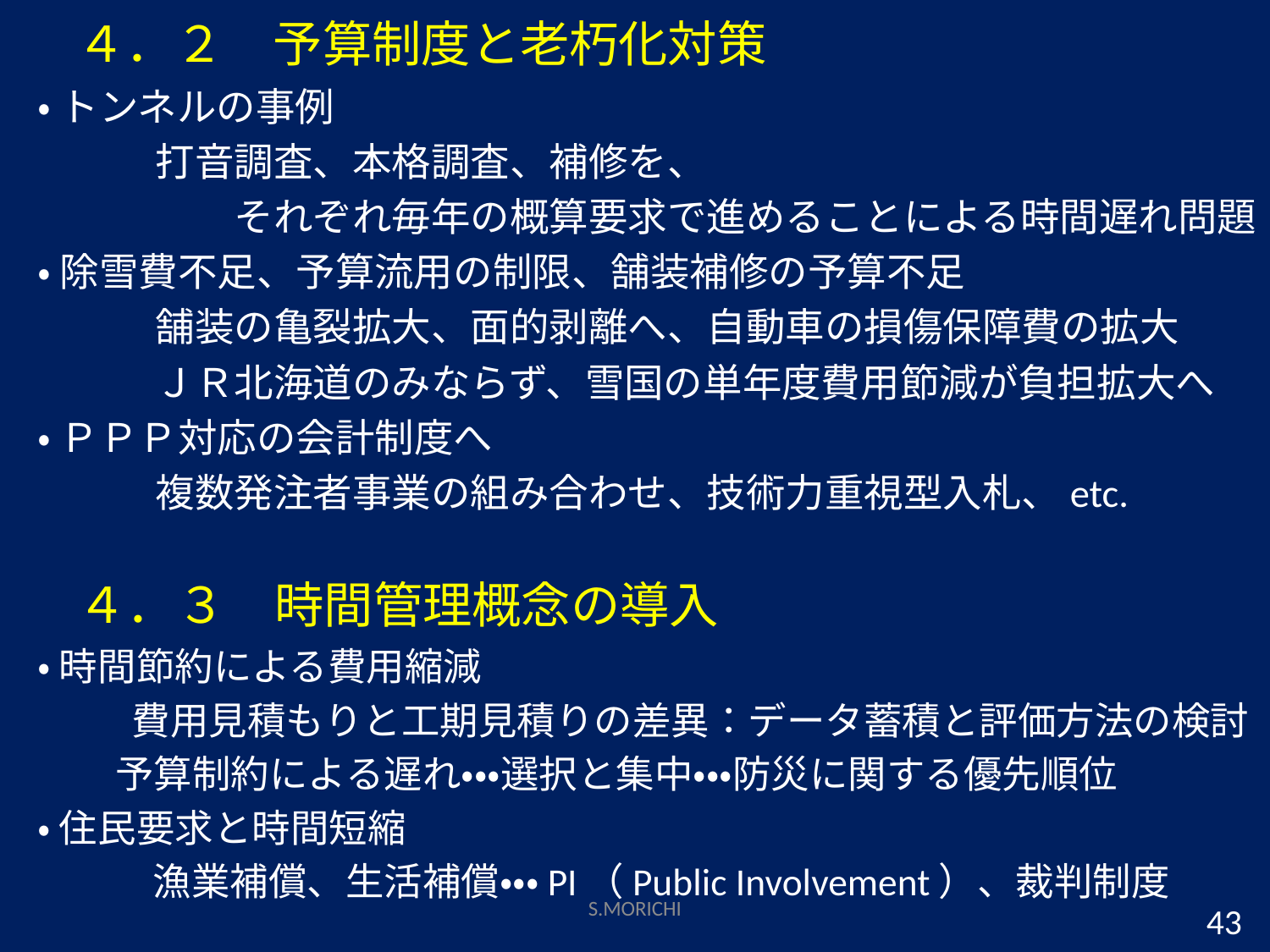

# ４．２　予算制度と老朽化対策
・ トンネルの事例
　　　打音調査、本格調査、補修を、
　　　　　それぞれ毎年の概算要求で進めることによる時間遅れ問題
・ 除雪費不足、予算流用の制限、舗装補修の予算不足
　　　舗装の亀裂拡大、面的剥離へ、自動車の損傷保障費の拡大
　　　ＪＲ北海道のみならず、雪国の単年度費用節減が負担拡大へ
・ ＰＰＰ対応の会計制度へ
　　　複数発注者事業の組み合わせ、技術力重視型入札、etc.

４．３　時間管理概念の導入
・ 時間節約による費用縮減
　　  費用見積もりと工期見積りの差異：データ蓄積と評価方法の検討
        予算制約による遅れ・・・選択と集中・・・防災に関する優先順位
・ 住民要求と時間短縮
　　　漁業補償、生活補償・・・PI（Public Involvement）、裁判制度
S.MORICHI
43